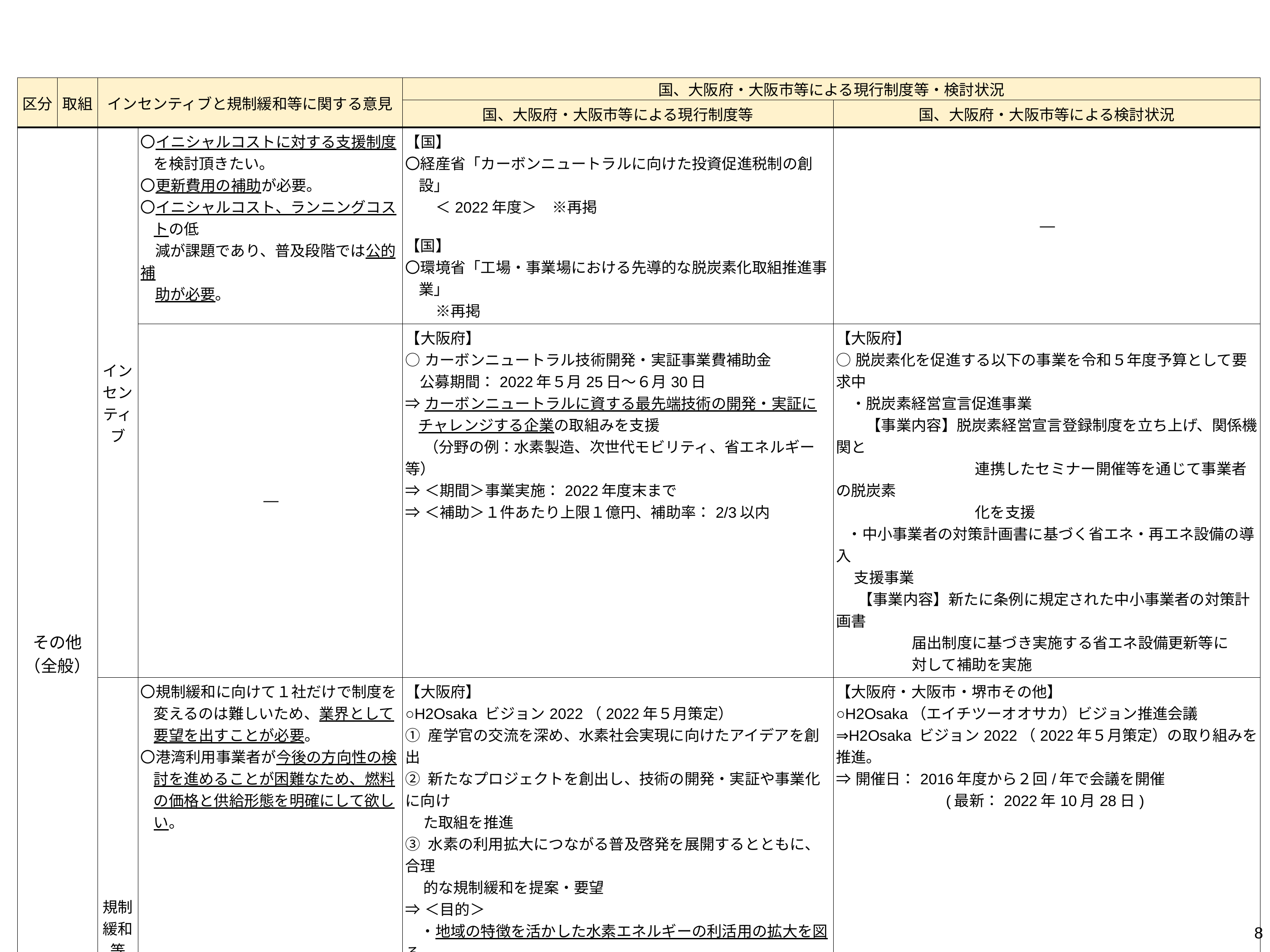

| 区分 | 取組 | インセンティブと規制緩和等に関する意見 |  | 国、大阪府・大阪市等による現行制度等・検討状況 |  |
| --- | --- | --- | --- | --- | --- |
|  |  |  |  | 国、大阪府・大阪市等による現行制度等 | 国、大阪府・大阪市等による検討状況 |
| その他（全般） |  | インセンティブ | 〇イニシャルコストに対する支援制度を検討頂きたい。 〇更新費用の補助が必要。 〇イニシャルコスト、ランニングコストの低 減が課題であり、普及段階では公的補 助が必要。 | 【国】 〇経産省「カーボンニュートラルに向けた投資促進税制の創設」 　　＜2022年度＞　※再掲 【国】 〇環境省「工場・事業場における先導的な脱炭素化取組推進事業」 　　※再掲 | — |
|  |  |  | — | 【大阪府】 ○カーボンニュートラル技術開発・実証事業費補助金 公募期間：2022年５月25日～６月30日 ⇒カーボンニュートラルに資する最先端技術の開発・実証にチャレンジする企業の取組みを支援 　 （分野の例：水素製造、次世代モビリティ、省エネルギー等） ⇒＜期間＞事業実施：2022年度末まで ⇒＜補助＞１件あたり上限１億円、補助率：2/3以内 | 【大阪府】 ○脱炭素化を促進する以下の事業を令和５年度予算として要求中 　・脱炭素経営宣言促進事業 　　【事業内容】脱炭素経営宣言登録制度を立ち上げ、関係機関と 　　　　　　　　 　連携したセミナー開催等を通じて事業者の脱炭素　 　　　　　　　　　 化を支援 ・中小事業者の対策計画書に基づく省エネ・再エネ設備の導入 支援事業 　 【事業内容】新たに条例に規定された中小事業者の対策計画書 届出制度に基づき実施する省エネ設備更新等に 対して補助を実施 |
|  |  | 規制緩和等 | 〇規制緩和に向けて１社だけで制度を変えるのは難しいため、業界として要望を出すことが必要。 〇港湾利用事業者が今後の方向性の検討を進めることが困難なため、燃料の価格と供給形態を明確にして欲しい。 | 【大阪府】 ○H2Osaka ビジョン2022（2022年５月策定） ① 産学官の交流を深め、水素社会実現に向けたアイデアを創出 ② 新たなプロジェクトを創出し、技術の開発・実証や事業化に向け た取組を推進 ③ 水素の利用拡大につながる普及啓発を展開するとともに、合理 的な規制緩和を提案・要望 ⇒＜目的＞ 　・地域の特徴を活かした水素エネルギーの利活用の拡大を図る 　・水素・燃料電池関連産業振興の機運を醸成する 【大阪府】 ○2022年度 エネルギー産業創出促進事業補助金 ⇒研究開発、試作開発等への補助 　　・蓄電池、水素・燃料電池やその材料・部材、あるいは蓄電池、 　　　水素・燃料電池を活用した製品等 　　・再生可能エネルギーに関する製品やその材料・部材等 ⇒＜期間＞公募：2022年５月31日～６月30日 | 【大阪府・大阪市・堺市その他】 ○H2Osaka（エイチツーオオサカ）ビジョン推進会議 ⇒H2Osaka ビジョン2022（2022年５月策定）の取り組みを推進。 ⇒開催日：2016年度から２回/年で会議を開催 　　　　　　　(最新：2022年10月28日) |
8